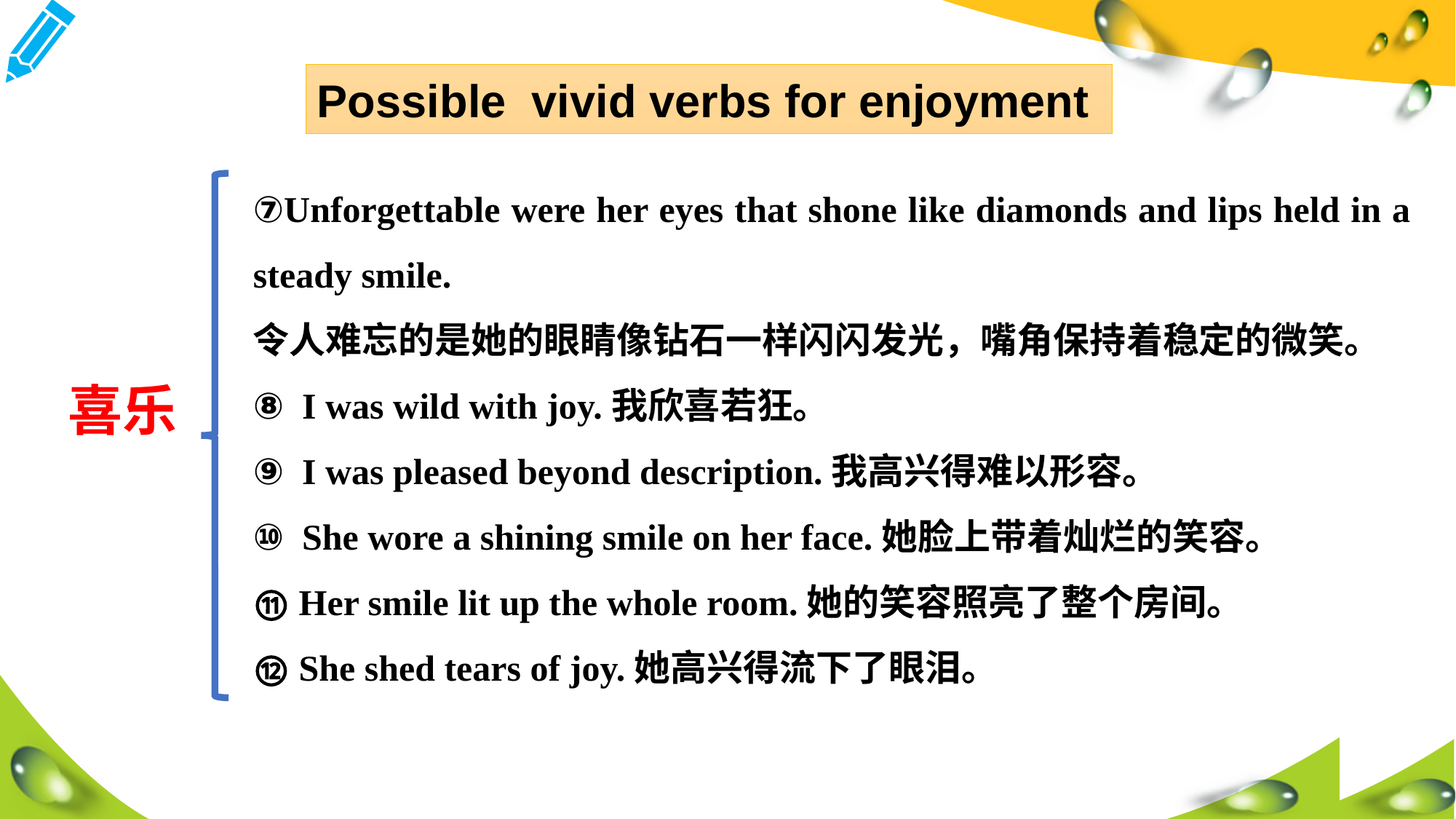

Possible  vivid verbs for enjoyment
⑦Unforgettable were her eyes that shone like diamonds and lips held in a steady smile.
令人难忘的是她的眼睛像钻石一样闪闪发光，嘴角保持着稳定的微笑。
⑧  I was wild with joy.我欣喜若狂。
⑨  I was pleased beyond description.我高兴得难以形容。
⑩  She wore a shining smile on her face.她脸上带着灿烂的笑容。
⑪ Her smile lit up the whole room.她的笑容照亮了整个房间。
⑫ She shed tears of joy.她高兴得流下了眼泪。

喜乐